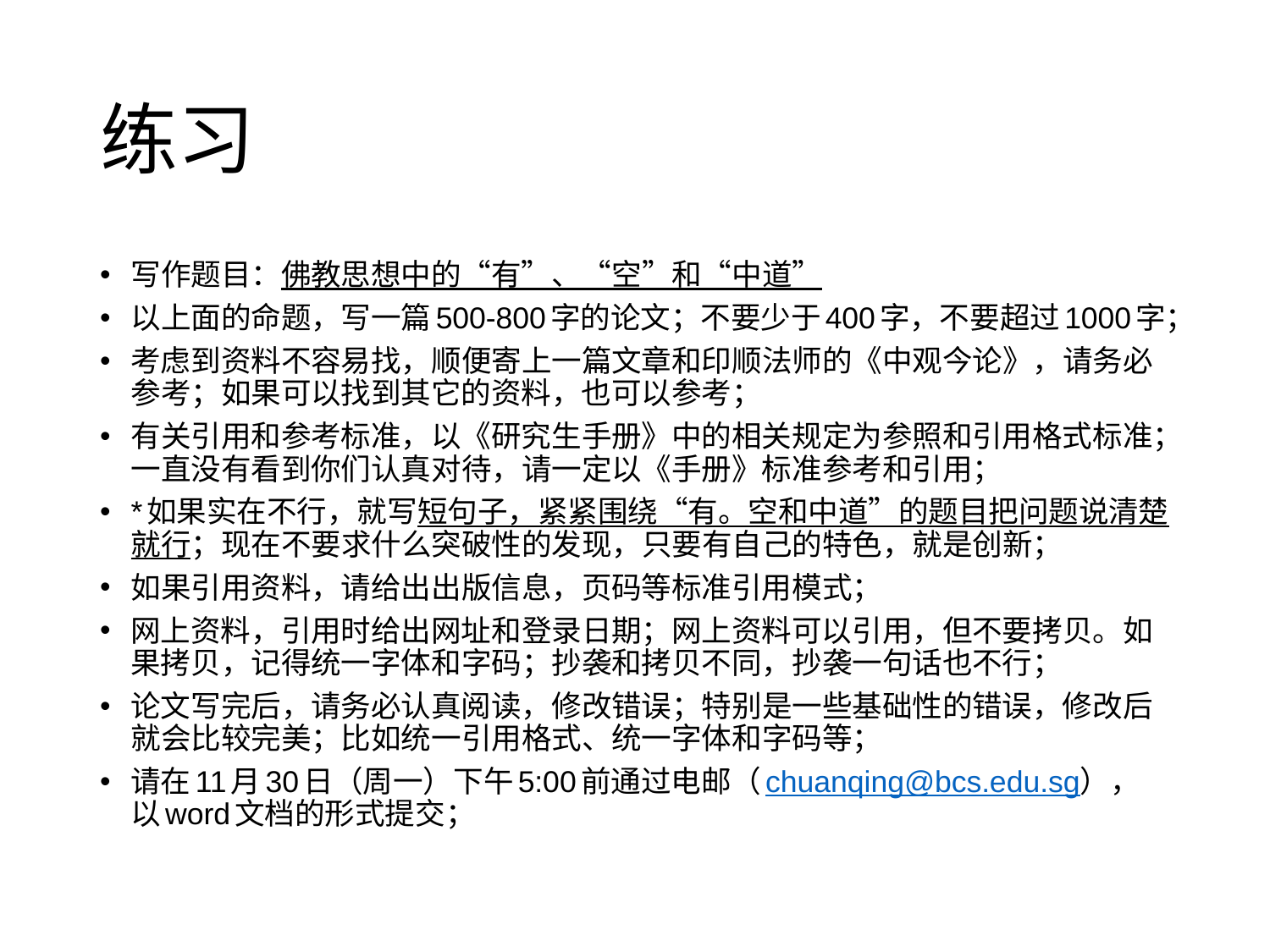

# 练习
写作题目：佛教思想中的“有”、“空”和“中道”
以上面的命题，写一篇500-800字的论文；不要少于400字，不要超过1000字；
考虑到资料不容易找，顺便寄上一篇文章和印顺法师的《中观今论》，请务必参考；如果可以找到其它的资料，也可以参考；
有关引用和参考标准，以《研究生手册》中的相关规定为参照和引用格式标准；一直没有看到你们认真对待，请一定以《手册》标准参考和引用；
*如果实在不行，就写短句子，紧紧围绕“有。空和中道”的题目把问题说清楚就行；现在不要求什么突破性的发现，只要有自己的特色，就是创新；
如果引用资料，请给出出版信息，页码等标准引用模式；
网上资料，引用时给出网址和登录日期；网上资料可以引用，但不要拷贝。如果拷贝，记得统一字体和字码；抄袭和拷贝不同，抄袭一句话也不行；
论文写完后，请务必认真阅读，修改错误；特别是一些基础性的错误，修改后就会比较完美；比如统一引用格式、统一字体和字码等；
请在11月30日（周一）下午5:00前通过电邮（chuanqing@bcs.edu.sg），以word文档的形式提交；